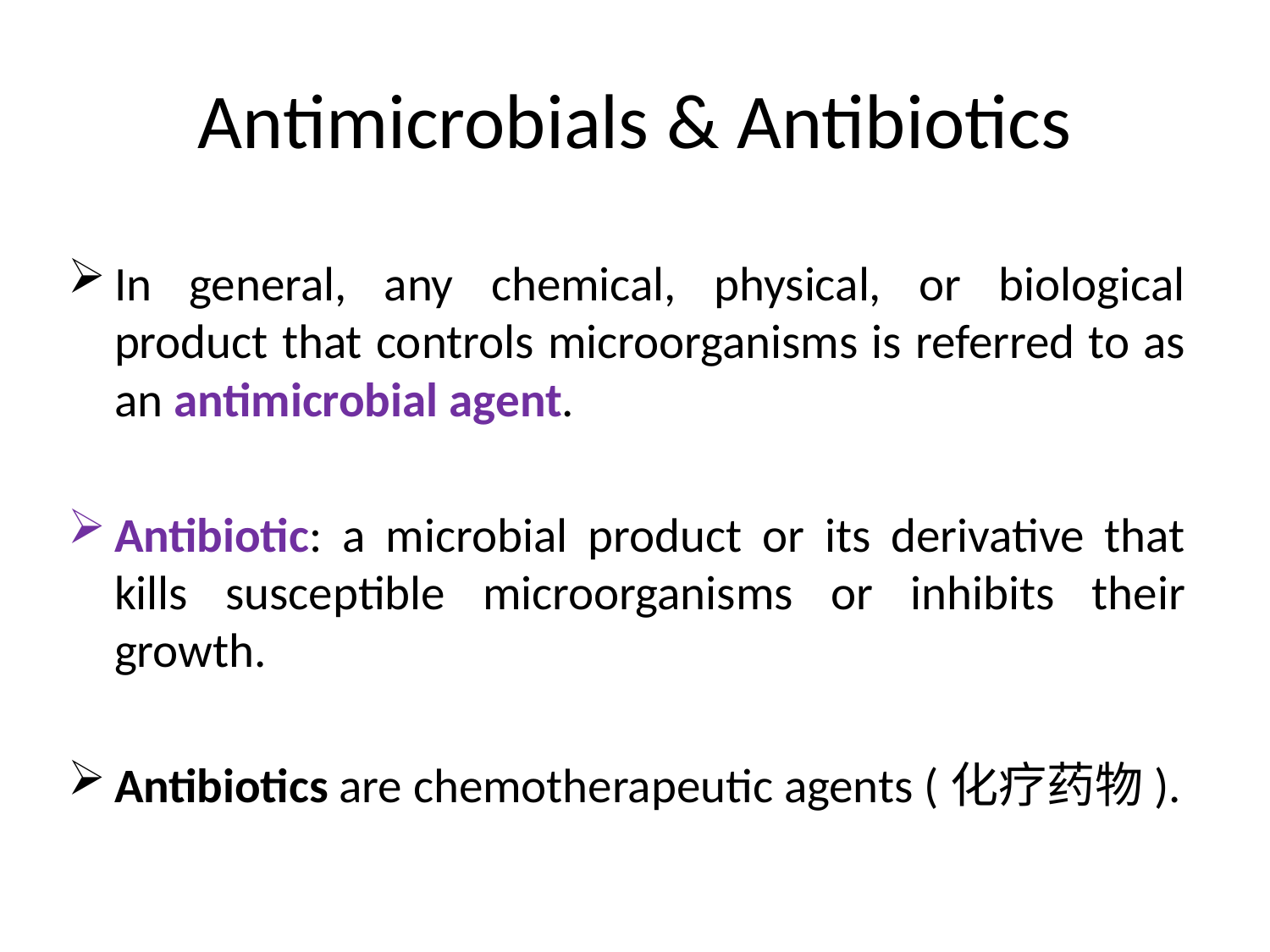

# Antimicrobials & Antibiotics
In general, any chemical, physical, or biological product that controls microorganisms is referred to as an antimicrobial agent.

Antibiotic: a microbial product or its derivative that kills susceptible microorganisms or inhibits their growth.

Antibiotics are chemotherapeutic agents (化疗药物).